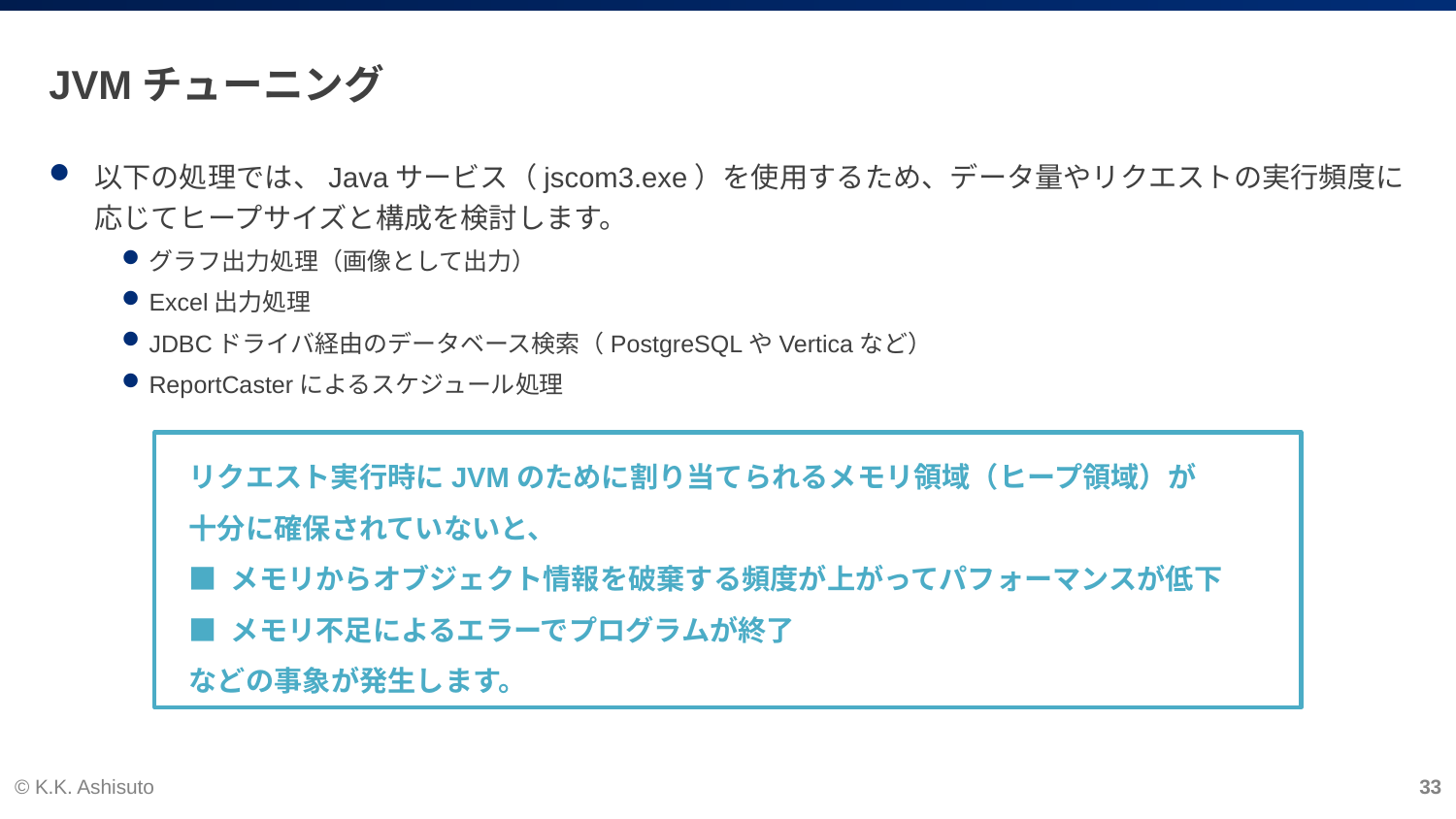

# JVMチューニング
以下の処理では、Javaサービス（jscom3.exe）を使用するため、データ量やリクエストの実行頻度に応じてヒープサイズと構成を検討します。
グラフ出力処理（画像として出力）
Excel出力処理
JDBCドライバ経由のデータベース検索（PostgreSQLやVerticaなど）
ReportCasterによるスケジュール処理

リクエスト実行時にJVMのために割り当てられるメモリ領域（ヒープ領域）が
十分に確保されていないと、
■ メモリからオブジェクト情報を破棄する頻度が上がってパフォーマンスが低下
■ メモリ不足によるエラーでプログラムが終了
などの事象が発生します。
© K.K. Ashisuto
33